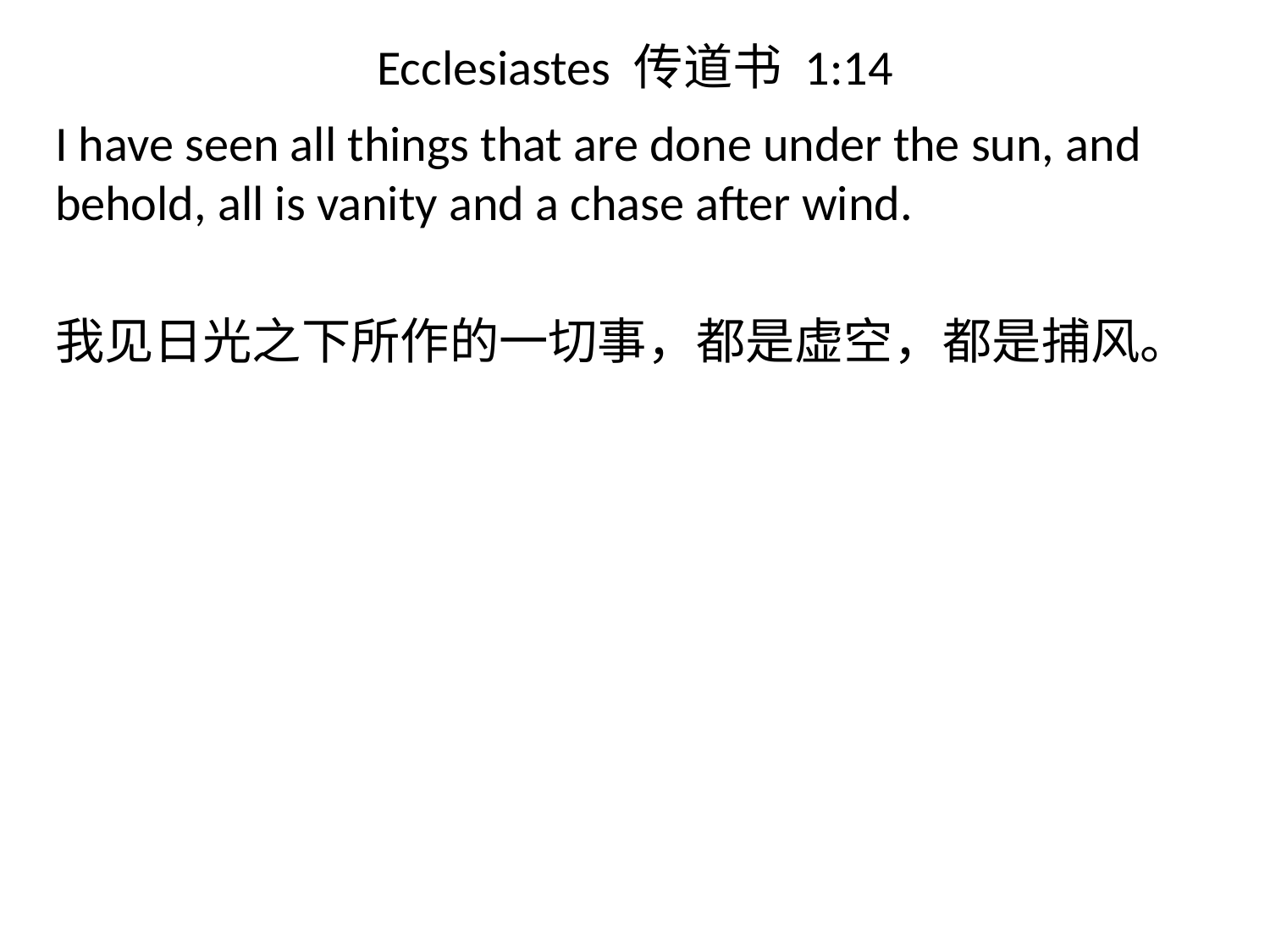

# Ecclesiastes 传道书 1:14
I have seen all things that are done under the sun, and behold, all is vanity and a chase after wind.

我见日光之下所作的一切事，都是虚空，都是捕风。